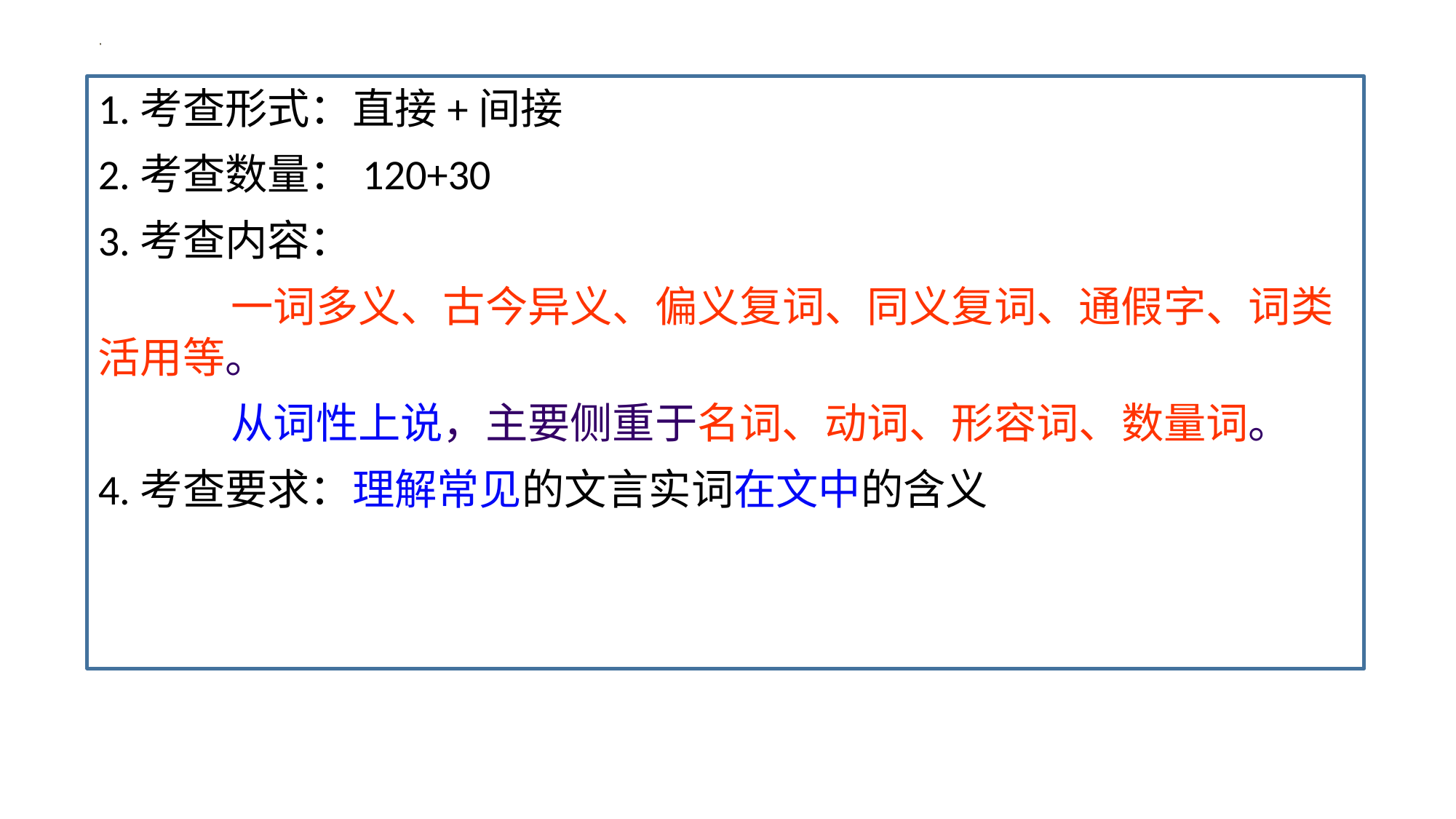

1.考查形式：直接+间接
2.考查数量：120+30
3.考查内容：
             一词多义、古今异义、偏义复词、同义复词、通假字、词类活用等。
             从词性上说，主要侧重于名词、动词、形容词、数量词。
4.考查要求：理解常见的文言实词在文中的含义